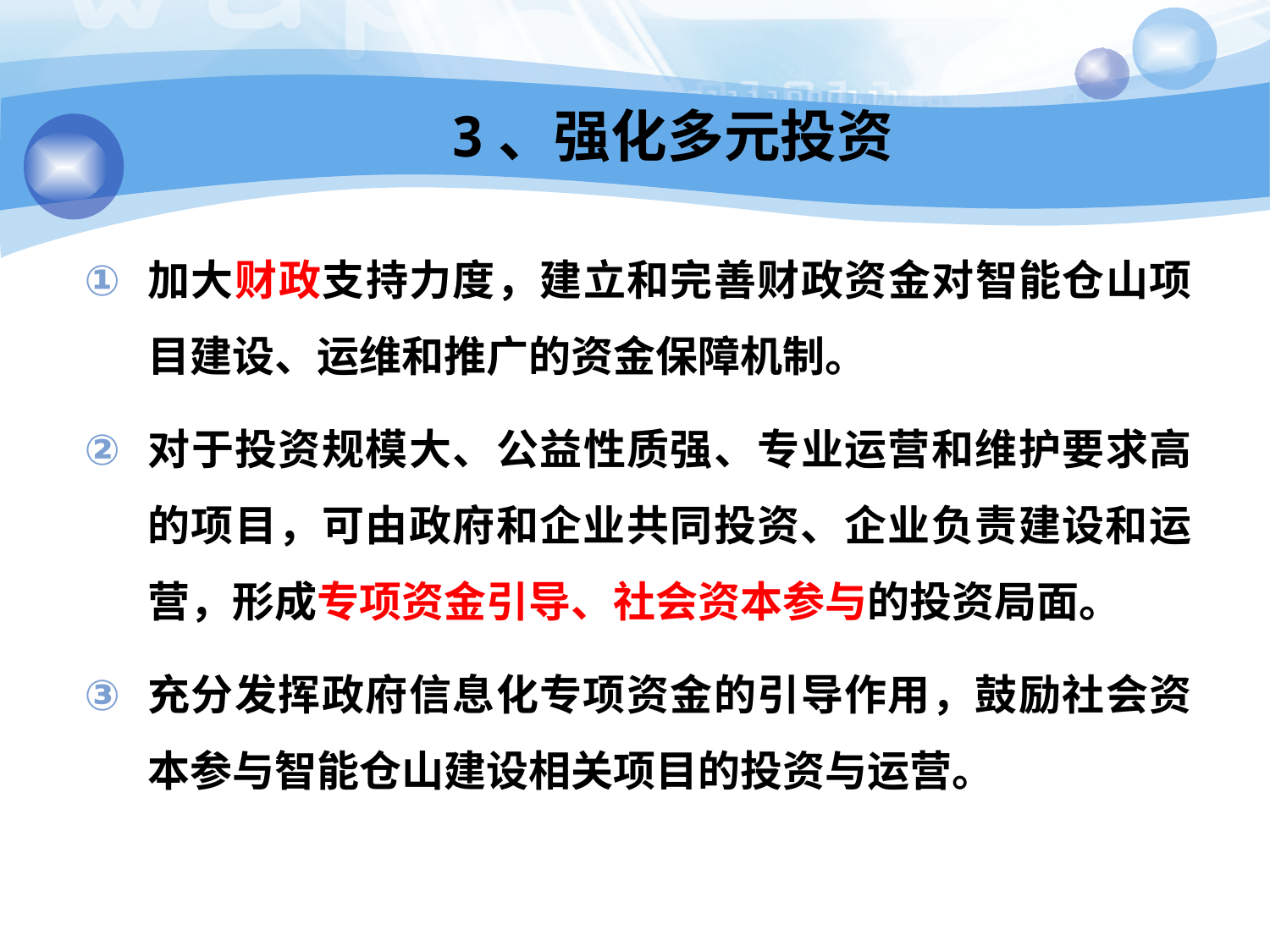

# 3、强化多元投资
加大财政支持力度，建立和完善财政资金对智能仓山项目建设、运维和推广的资金保障机制。
对于投资规模大、公益性质强、专业运营和维护要求高的项目，可由政府和企业共同投资、企业负责建设和运营，形成专项资金引导、社会资本参与的投资局面。
充分发挥政府信息化专项资金的引导作用，鼓励社会资本参与智能仓山建设相关项目的投资与运营。